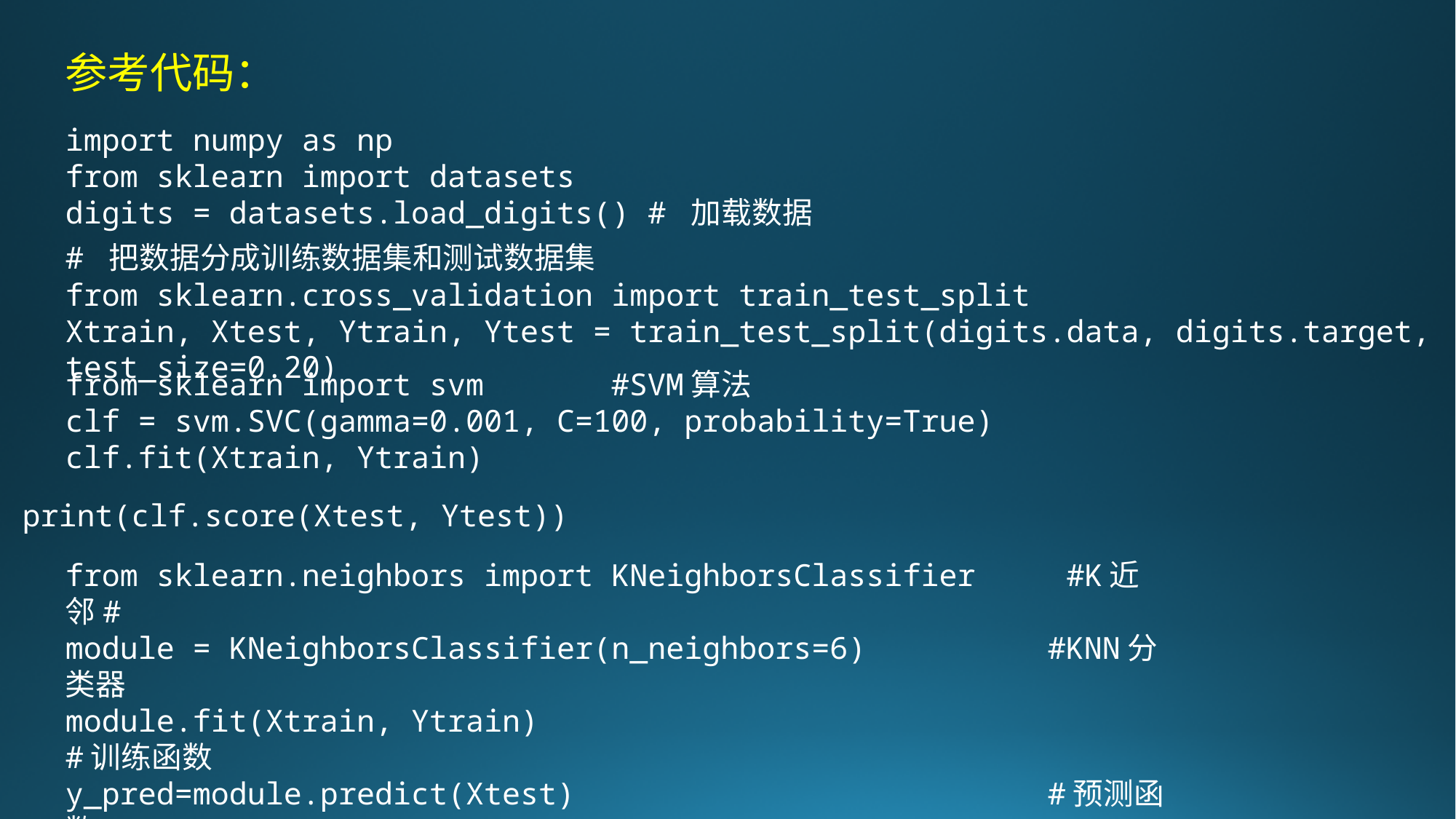

参考代码：
import numpy as np
from sklearn import datasets
digits = datasets.load_digits() # 加载数据
# 把数据分成训练数据集和测试数据集
from sklearn.cross_validation import train_test_split
Xtrain, Xtest, Ytrain, Ytest = train_test_split(digits.data, digits.target, test_size=0.20)
from sklearn import svm		#SVM算法
clf = svm.SVC(gamma=0.001, C=100, probability=True)
clf.fit(Xtrain, Ytrain)
print(clf.score(Xtest, Ytest))
from sklearn.neighbors import KNeighborsClassifier     #K近邻#
module = KNeighborsClassifier(n_neighbors=6)		#KNN分类器
module.fit(Xtrain, Ytrain)						#训练函数
y_pred=module.predict(Xtest)					#预测函数
test_score=np.mean(y_pred==Ytest)				#返回条件成立的占比
print(test_score)